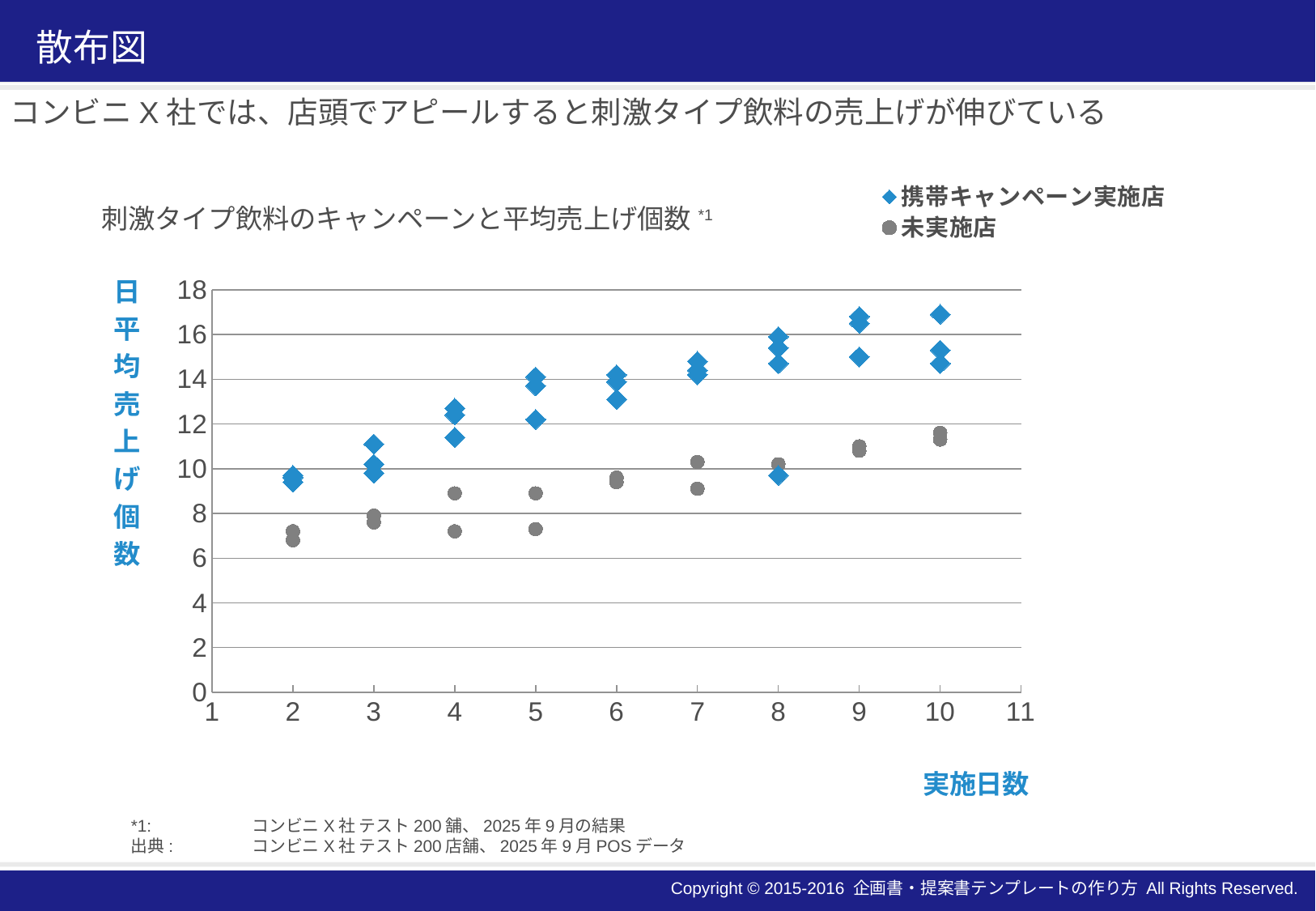

# 散布図
コンビニX社では、店頭でアピールすると刺激タイプ飲料の売上げが伸びている

### Chart

| Category | 携帯キャンペーン実施店 | 未実施店 |
|---|---|---|
刺激タイプ飲料のキャンペーンと平均売上げ個数*1
	*1:	コンビニX社 テスト200舗、2025年9月の結果
	出典:	コンビニX社 テスト200店舗、2025年9月POSデータ